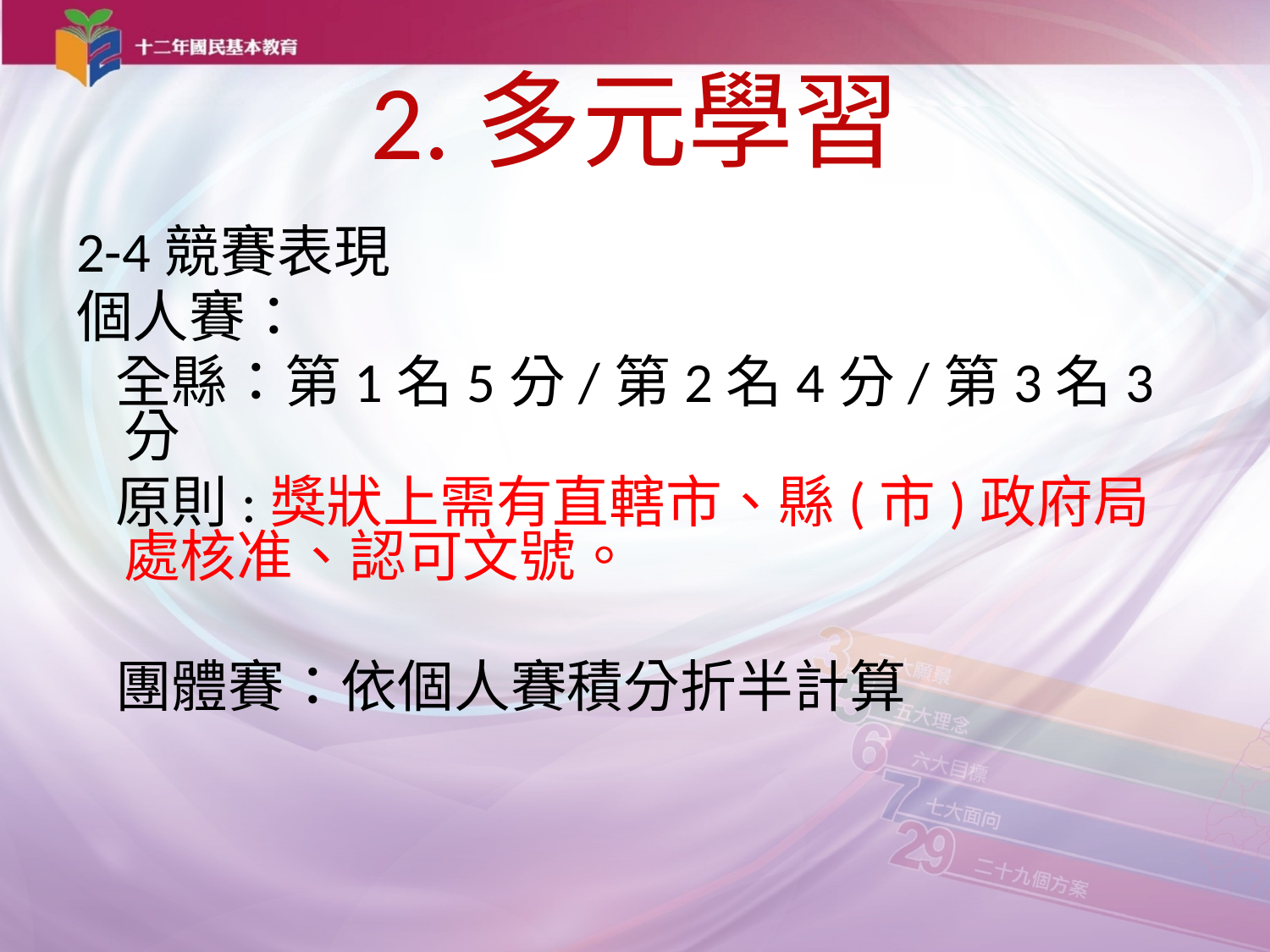

# 2.多元學習
2-4競賽表現
個人賽：
  全縣：第1名5分/第2名4分/第3名3分
  原則:獎狀上需有直轄市、縣(市)政府局處核准、認可文號。

  團體賽：依個人賽積分折半計算